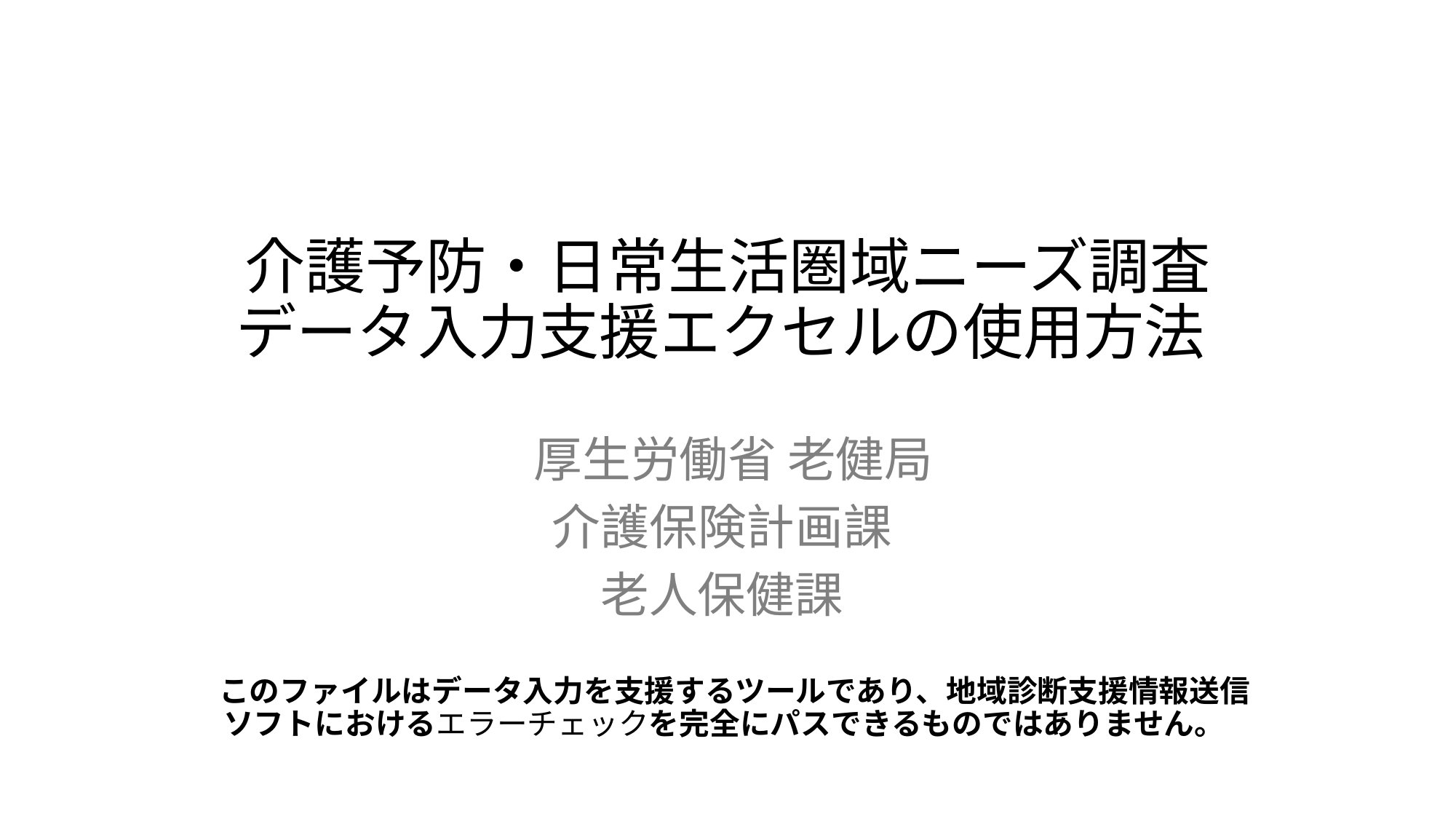

# 介護予防・日常生活圏域ニーズ調査 データ入力支援エクセルの使用方法
 厚生労働省 老健局
介護保険計画課
老人保健課
 このファイルはデータ入力を支援するツールであり、地域診断支援情報送信ソフトにおけるエラーチェックを完全にパスできるものではありません。